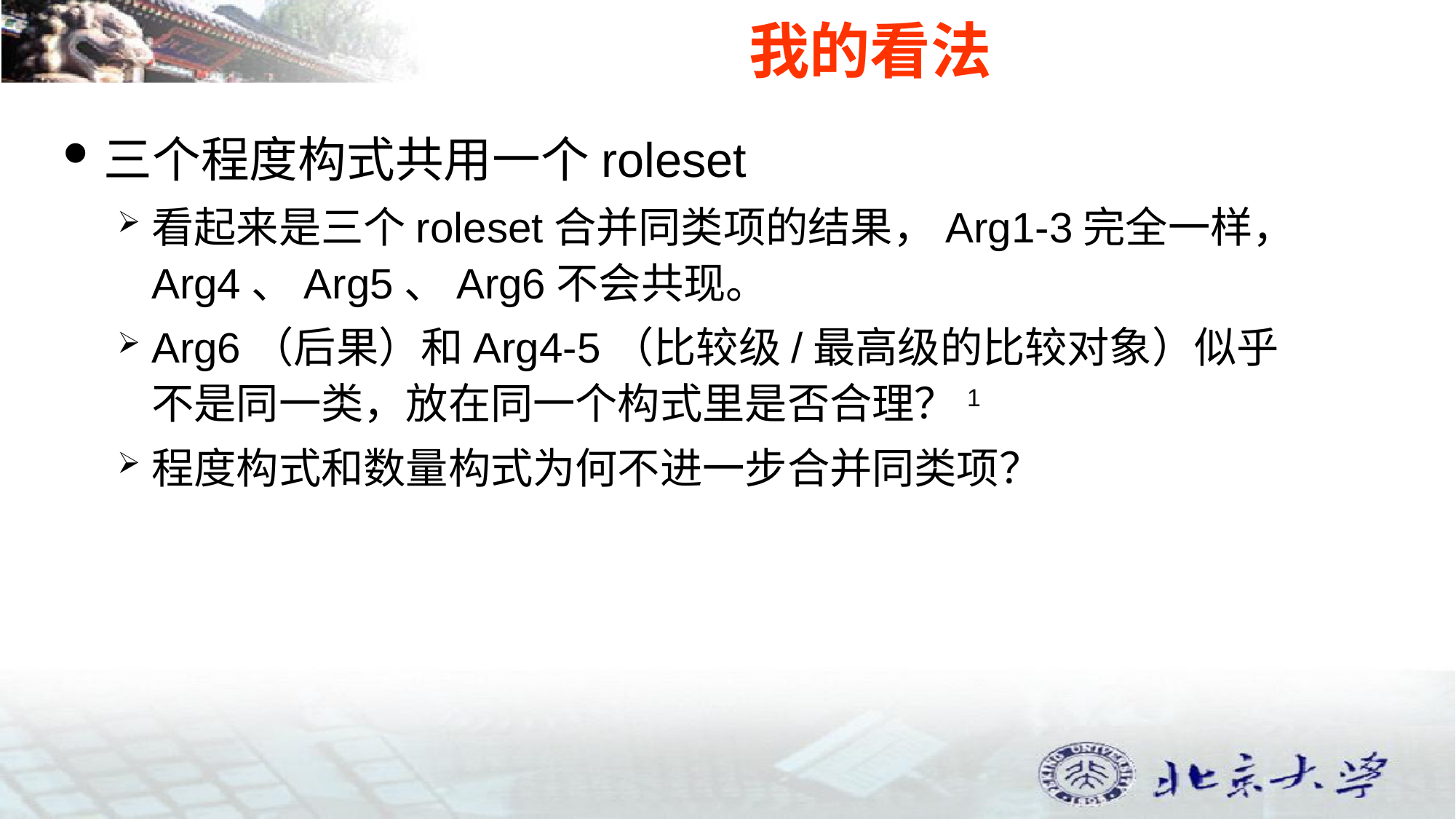

# 我的看法
三个程度构式共用一个roleset
看起来是三个roleset合并同类项的结果，Arg1-3完全一样，Arg4、Arg5、Arg6不会共现。
Arg6（后果）和Arg4-5（比较级/最高级的比较对象）似乎不是同一类，放在同一个构式里是否合理？1
程度构式和数量构式为何不进一步合并同类项？